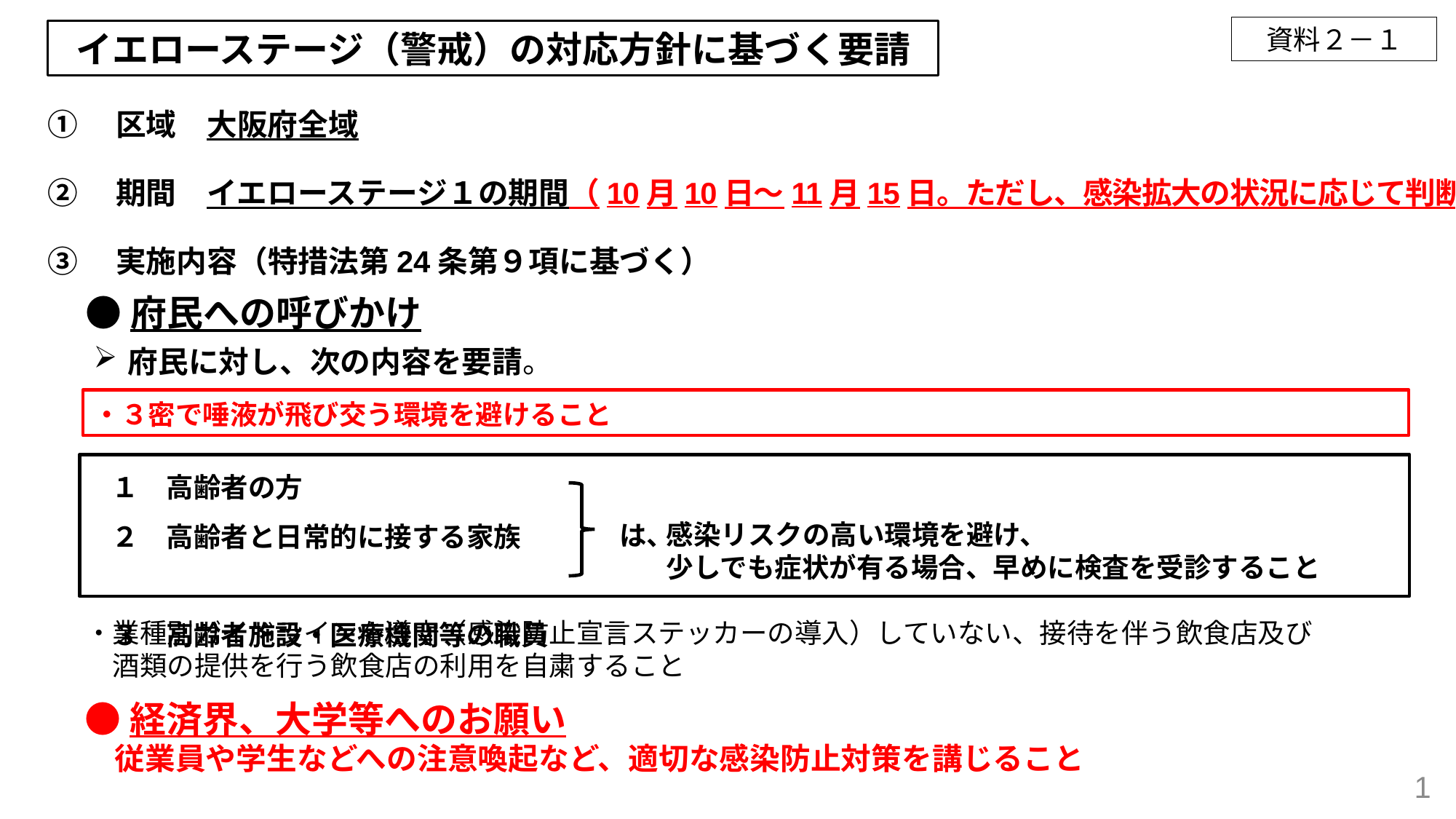

資料２－１
イエローステージ（警戒）の対応方針に基づく要請
   ①　区域　大阪府全域
   ②　期間　イエローステージ１の期間（10月10日～11月15日。ただし、感染拡大の状況に応じて判断）
   ③　実施内容（特措法第24条第９項に基づく）
●府民への呼びかけ
府民に対し、次の内容を要請。
・３密で唾液が飛び交う環境を避けること
１　高齢者の方
２　高齢者と日常的に接する家族
３　高齢者施設・医療機関等の職員

感染リスクの高い環境を避け、
少しでも症状が有る場合、早めに検査を受診すること
は、
・業種別ガイドラインを遵守（感染防止宣言ステッカーの導入）していない、接待を伴う飲食店及び
　酒類の提供を行う飲食店の利用を自粛すること
●経済界、大学等へのお願い
　従業員や学生などへの注意喚起など、適切な感染防止対策を講じること
1